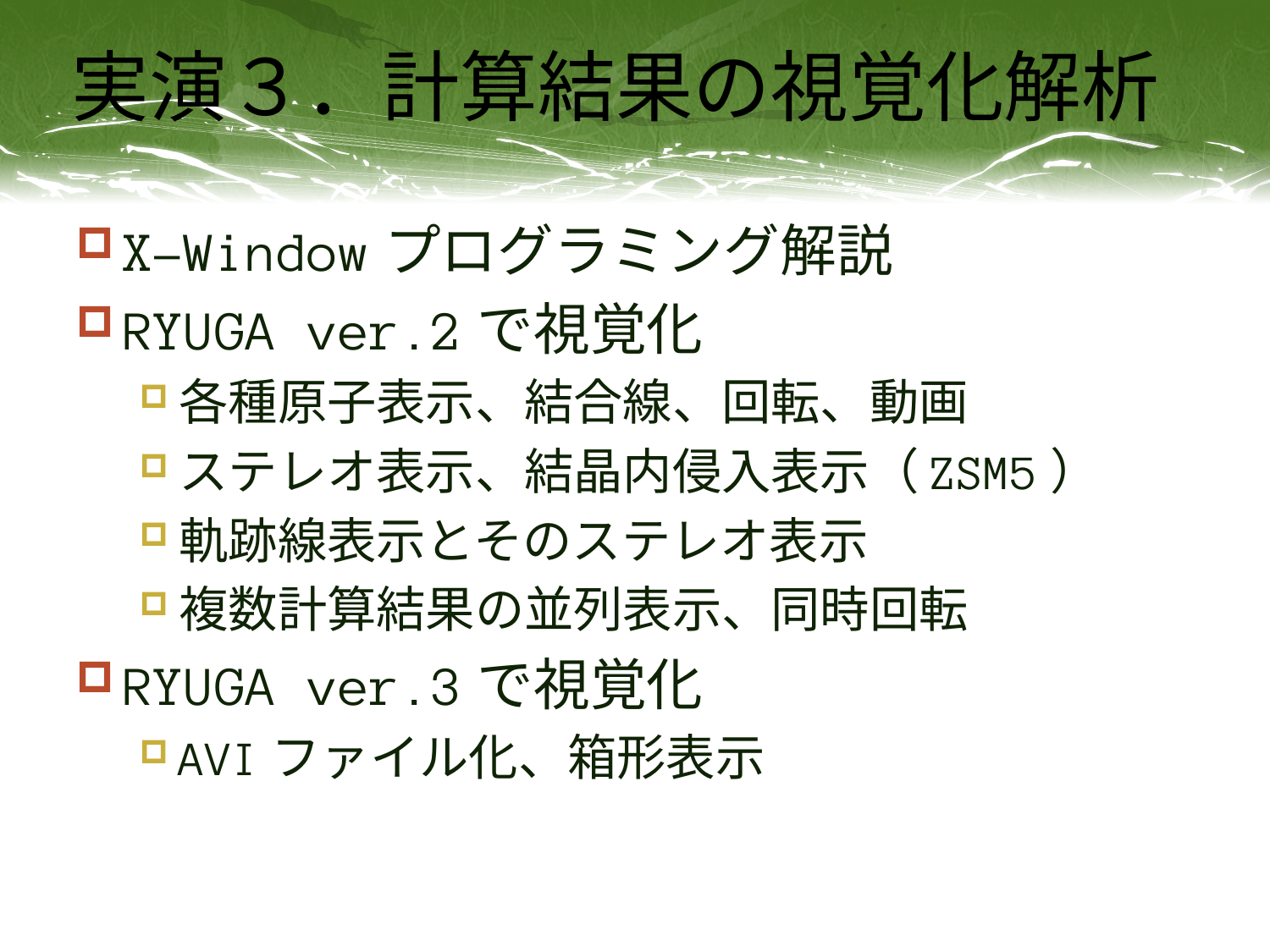

# 実演３．計算結果の視覚化解析
X-Windowプログラミング解説
RYUGA ver.2で視覚化
各種原子表示、結合線、回転、動画
ステレオ表示、結晶内侵入表示（ZSM5）
軌跡線表示とそのステレオ表示
複数計算結果の並列表示、同時回転
RYUGA ver.3で視覚化
AVIファイル化、箱形表示